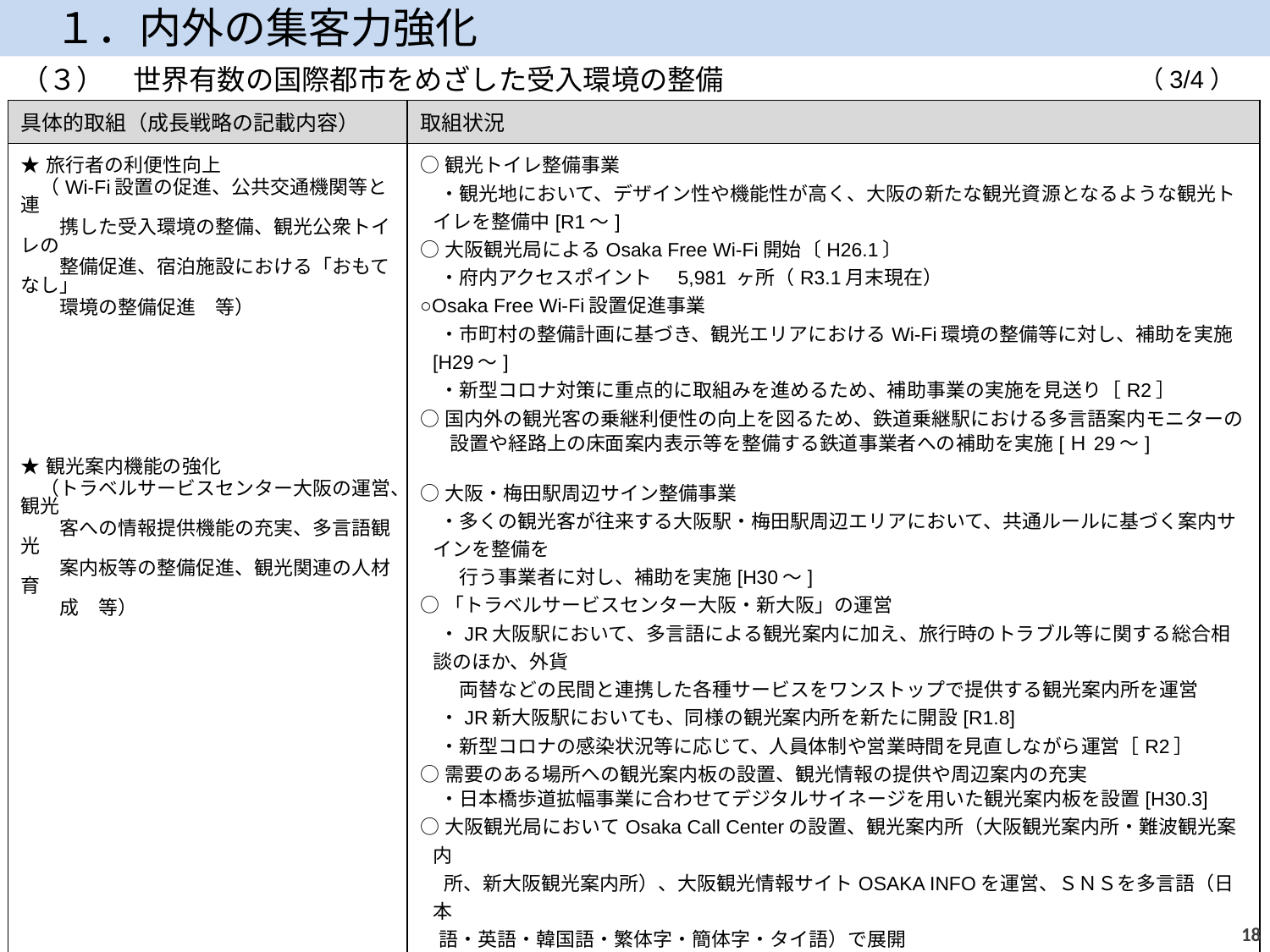

１．内外の集客力強化
（３）　世界有数の国際都市をめざした受入環境の整備
（3/4）
| 具体的取組（成長戦略の記載内容） | 取組状況 |
| --- | --- |
| ★旅行者の利便性向上 　（Wi-Fi設置の促進、公共交通機関等と連 　　携した受入環境の整備、観光公衆トイレの 　　整備促進、宿泊施設における「おもてなし」 　　環境の整備促進　等） ★観光案内機能の強化 　（トラベルサービスセンター大阪の運営、観光 　　客への情報提供機能の充実、多言語観光　 　　案内板等の整備促進、観光関連の人材育 　　成　等） | ○観光トイレ整備事業 　・観光地において、デザイン性や機能性が高く、大阪の新たな観光資源となるような観光トイレを整備中[R1～] ○大阪観光局によるOsaka Free Wi-Fi開始〔H26.1〕 　・府内アクセスポイント　5,981 ヶ所（R3.1月末現在） ○Osaka Free Wi-Fi設置促進事業 　・市町村の整備計画に基づき、観光エリアにおけるWi-Fi環境の整備等に対し、補助を実施[H29～] 　・新型コロナ対策に重点的に取組みを進めるため、補助事業の実施を見送り［R2］ ○国内外の観光客の乗継利便性の向上を図るため、鉄道乗継駅における多言語案内モニターの 　設置や経路上の床面案内表示等を整備する鉄道事業者への補助を実施[Ｈ29～] ○大阪・梅田駅周辺サイン整備事業 　・多くの観光客が往来する大阪駅・梅田駅周辺エリアにおいて、共通ルールに基づく案内サインを整備を 　　行う事業者に対し、補助を実施[H30～] ○「トラベルサービスセンター大阪・新大阪」の運営 　・JR大阪駅において、多言語による観光案内に加え、旅行時のトラブル等に関する総合相談のほか、外貨 　　両替などの民間と連携した各種サービスをワンストップで提供する観光案内所を運営 　・JR新大阪駅においても、同様の観光案内所を新たに開設[R1.8] 　・新型コロナの感染状況等に応じて、⼈員体制や営業時間を見直しながら運営［R2］ ○需要のある場所への観光案内板の設置、観光情報の提供や周辺案内の充実 　・日本橋歩道拡幅事業に合わせてデジタルサイネージを用いた観光案内板を設置[H30.3] ○大阪観光局においてOsaka Call Centerの設置、観光案内所（大阪観光案内所・難波観光案内　 　 所、新大阪観光案内所）、大阪観光情報サイトOSAKA INFOを運営、ＳＮＳを多言語（日本 語・英語・韓国語・繁体字・簡体字・タイ語）で展開 ○ウェルカム大阪おもてなし事業 　・大阪を訪れた外国人旅行者に府民が気軽に声をかけていただけるよう、平易な英語によるコミュニケーション講座を開催するとともに、府内市町村と連携し、多言語観光ボランティアの養成等を行うプラットフォームを形成[R1～] 　・新型コロナ対策に重点的に取組みを進めるため、事業の実施を見送り［R2］ |
18